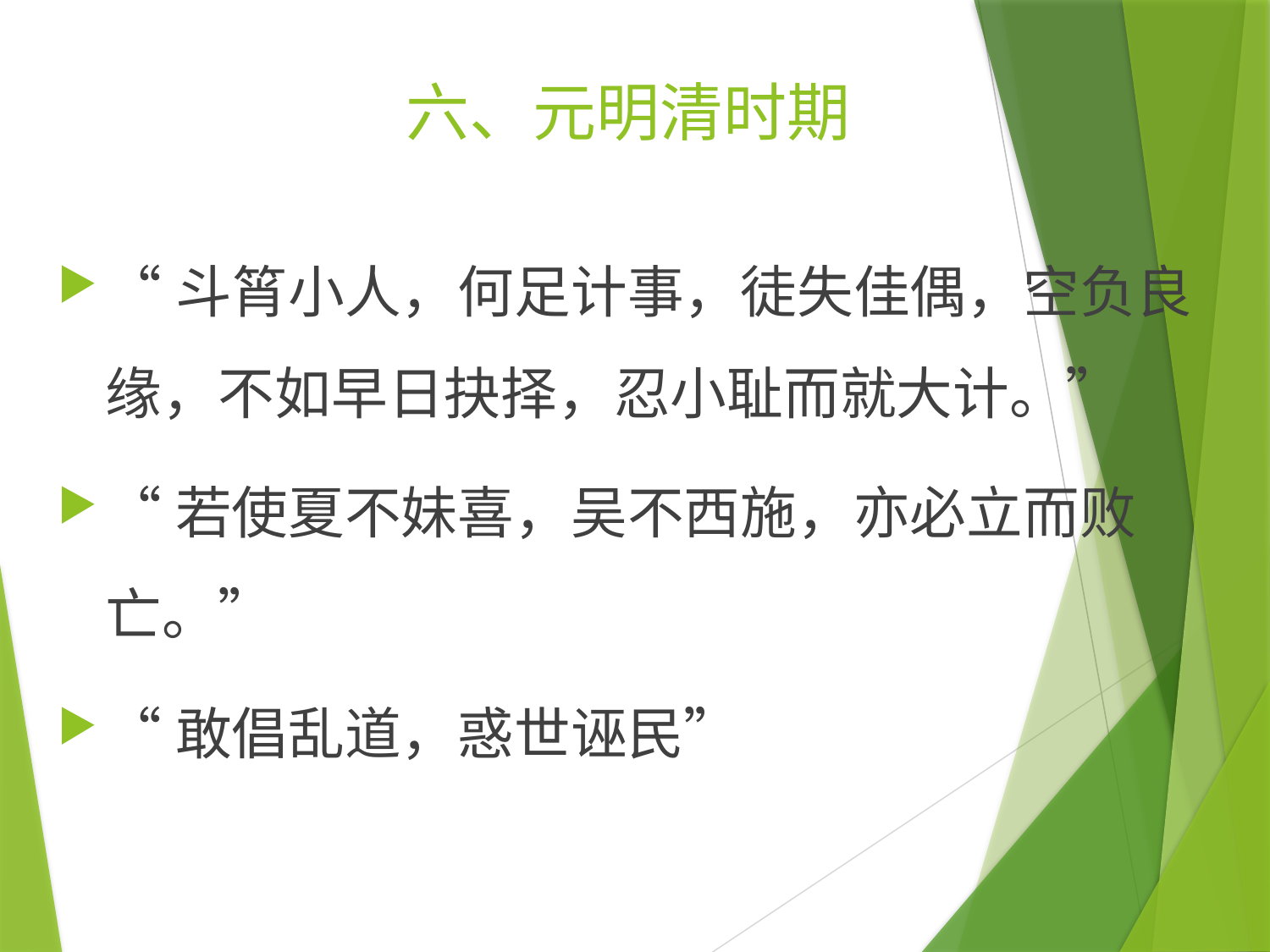

# 六、元明清时期
“斗筲小人，何足计事，徒失佳偶，空负良缘，不如早日抉择，忍小耻而就大计。”
“若使夏不妹喜，吴不西施，亦必立而败亡。”
“敢倡乱道，惑世诬民”